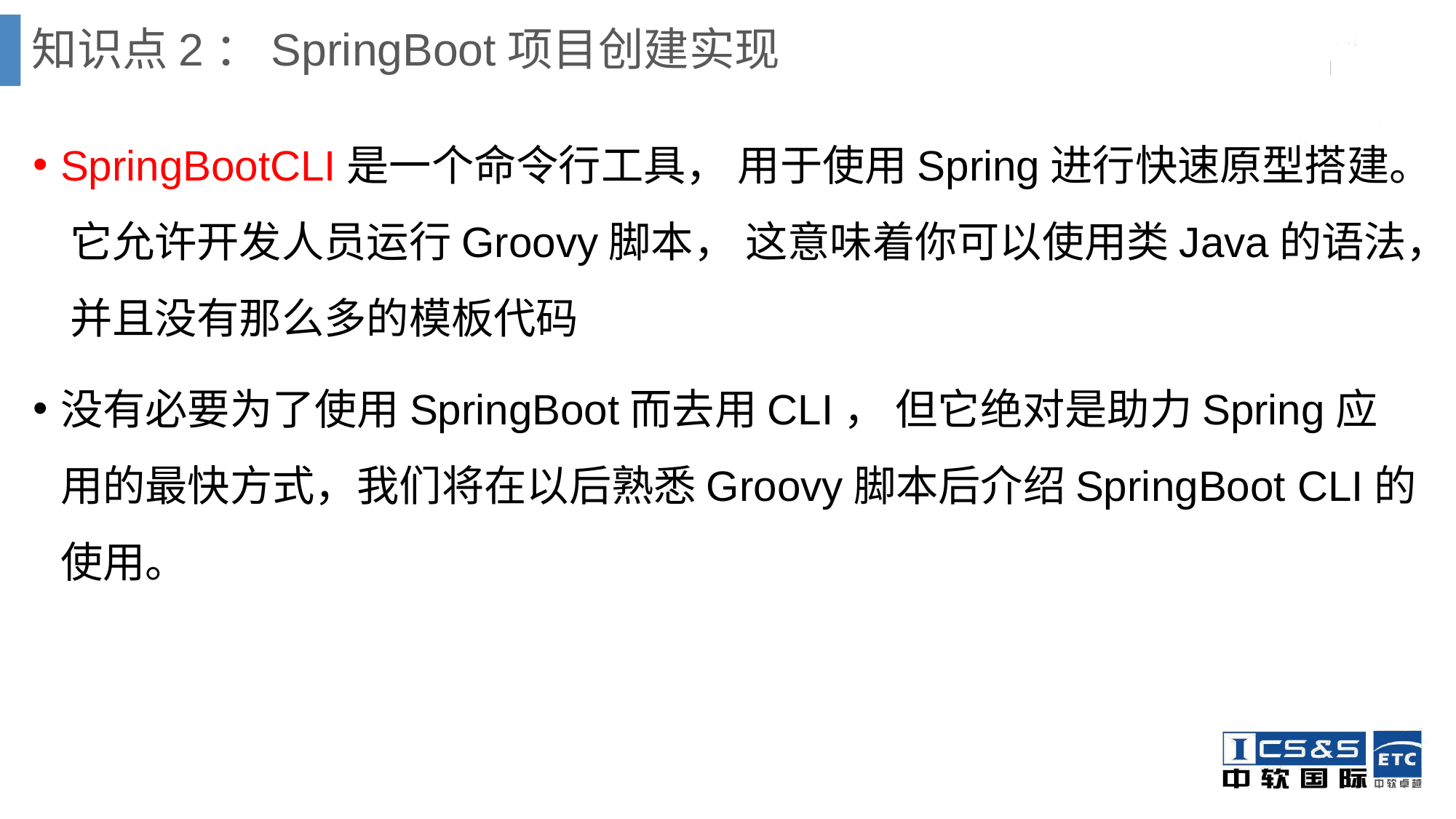

# 知识点2：SpringBoot项目创建实现
SpringBootCLI是一个命令行工具， 用于使用Spring进行快速原型搭建。 它允许开发人员运行Groovy脚本， 这意味着你可以使用类Java的语法， 并且没有那么多的模板代码
没有必要为了使用SpringBoot而去用CLI， 但它绝对是助力Spring应用的最快方式，我们将在以后熟悉Groovy脚本后介绍SpringBoot CLI的使用。